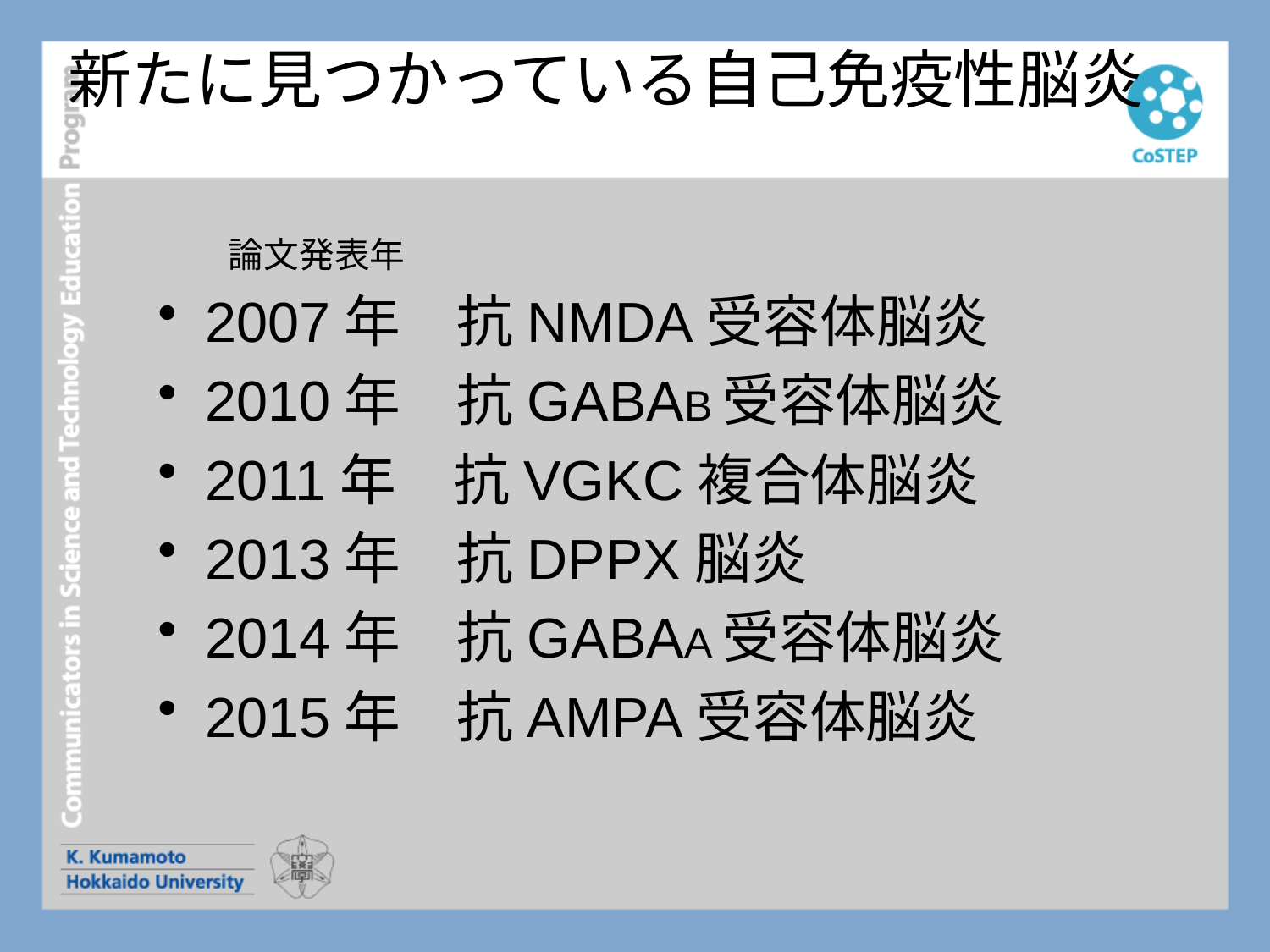

# 新たに見つかっている自己免疫性脳炎
　　論文発表年
2007年　抗NMDA受容体脳炎
2010年　抗GABAB受容体脳炎
2011年　抗VGKC複合体脳炎
2013年　抗DPPX脳炎
2014年　抗GABAA受容体脳炎
2015年　抗AMPA受容体脳炎